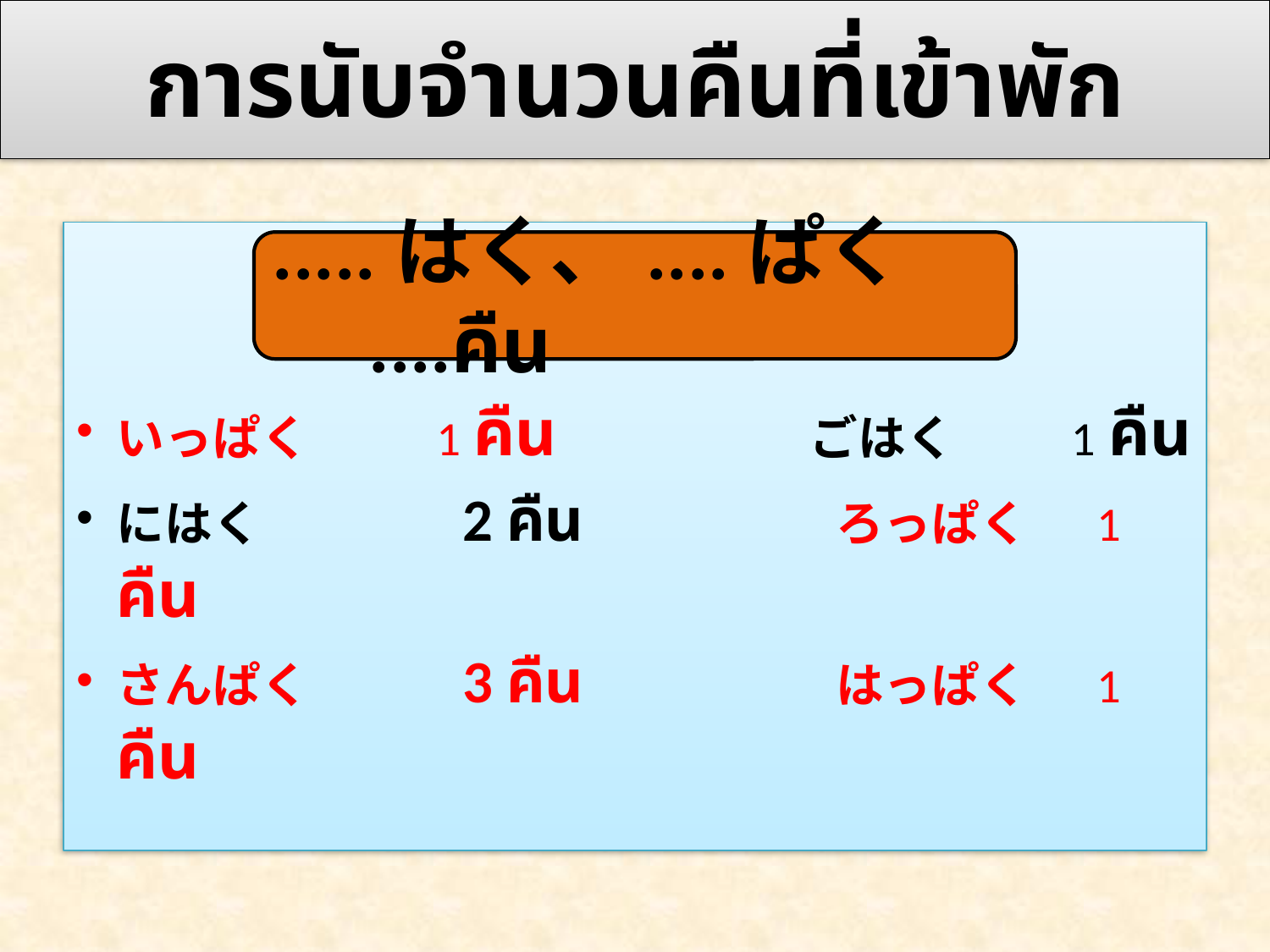

# การนับจำนวนคืนที่เข้าพัก

いっぱく　　  1 คืน　　　　　ごはく　 　1 คืน
にはく　　　　2 คืน　　　　ろっぱく　 1 คืน
さんぱく　　　3 คืน　　　　はっぱく　 1 คืน
.....はく、....ぱく　　....คืน